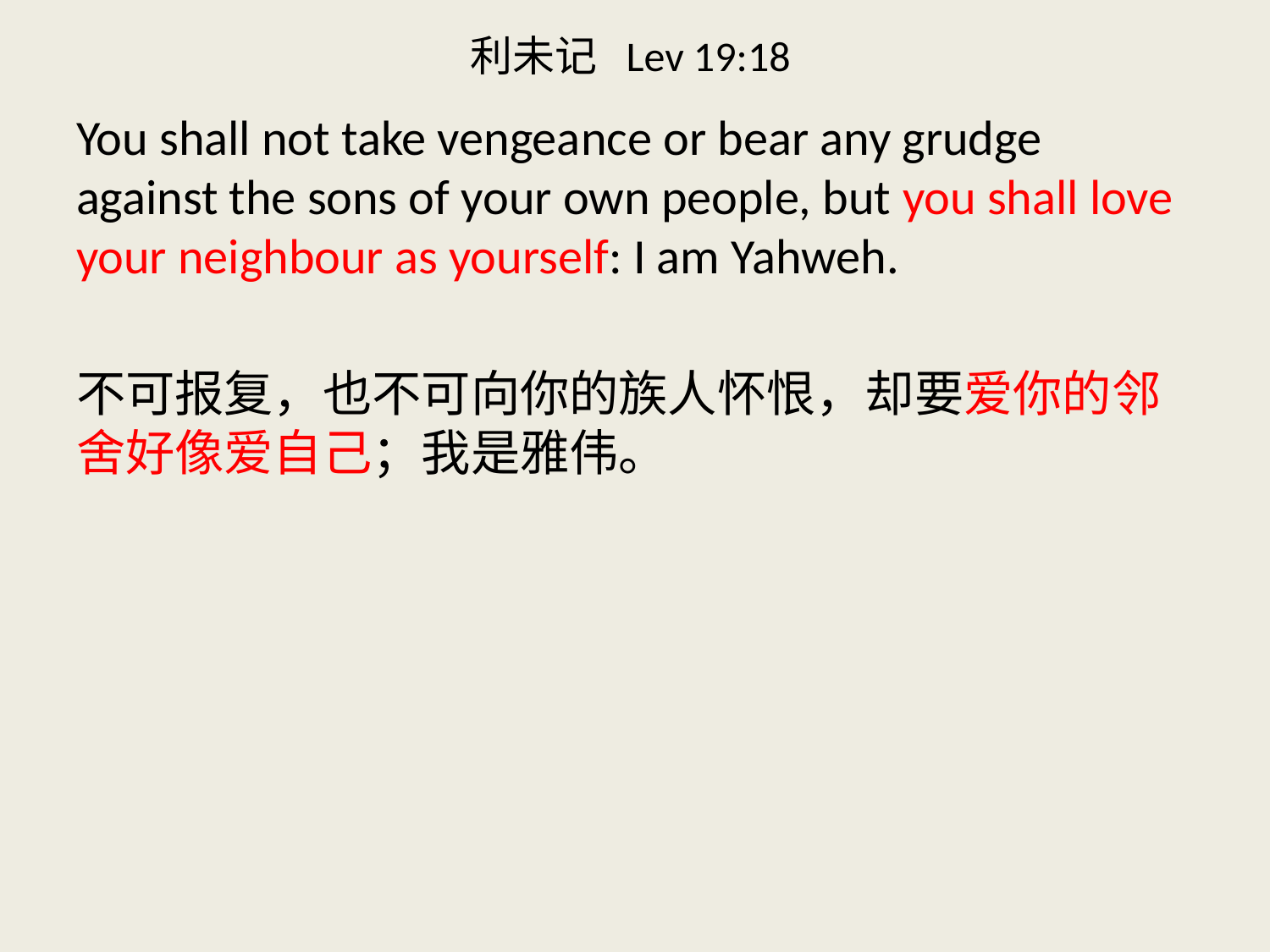

# 利未记  Lev 19:18
You shall not take vengeance or bear any grudge against the sons of your own people, but you shall love your neighbour as yourself: I am Yahweh.

不可报复，也不可向你的族人怀恨，却要爱你的邻舍好像爱自己；我是雅伟。